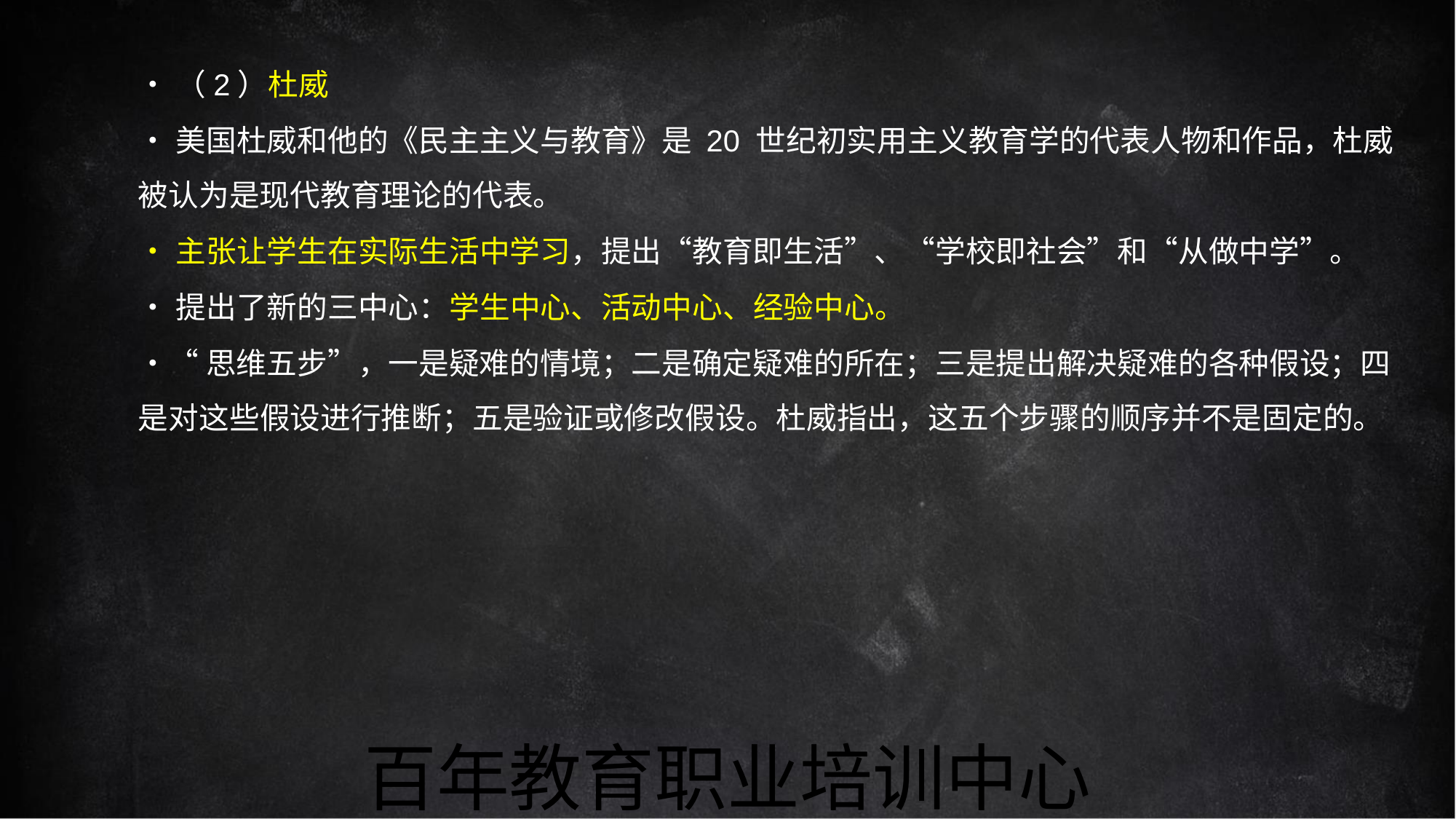

•（2）杜威
•美国杜威和他的《民主主义与教育》是 20 世纪初实用主义教育学的代表人物和作品，杜威
被认为是现代教育理论的代表。
•主张让学生在实际生活中学习，提出“教育即生活”、“学校即社会”和“从做中学”。
•提出了新的三中心：学生中心、活动中心、经验中心。
•“思维五步”，一是疑难的情境；二是确定疑难的所在；三是提出解决疑难的各种假设；四
是对这些假设进行推断；五是验证或修改假设。杜威指出，这五个步骤的顺序并不是固定的。
百年教育职业培训中心